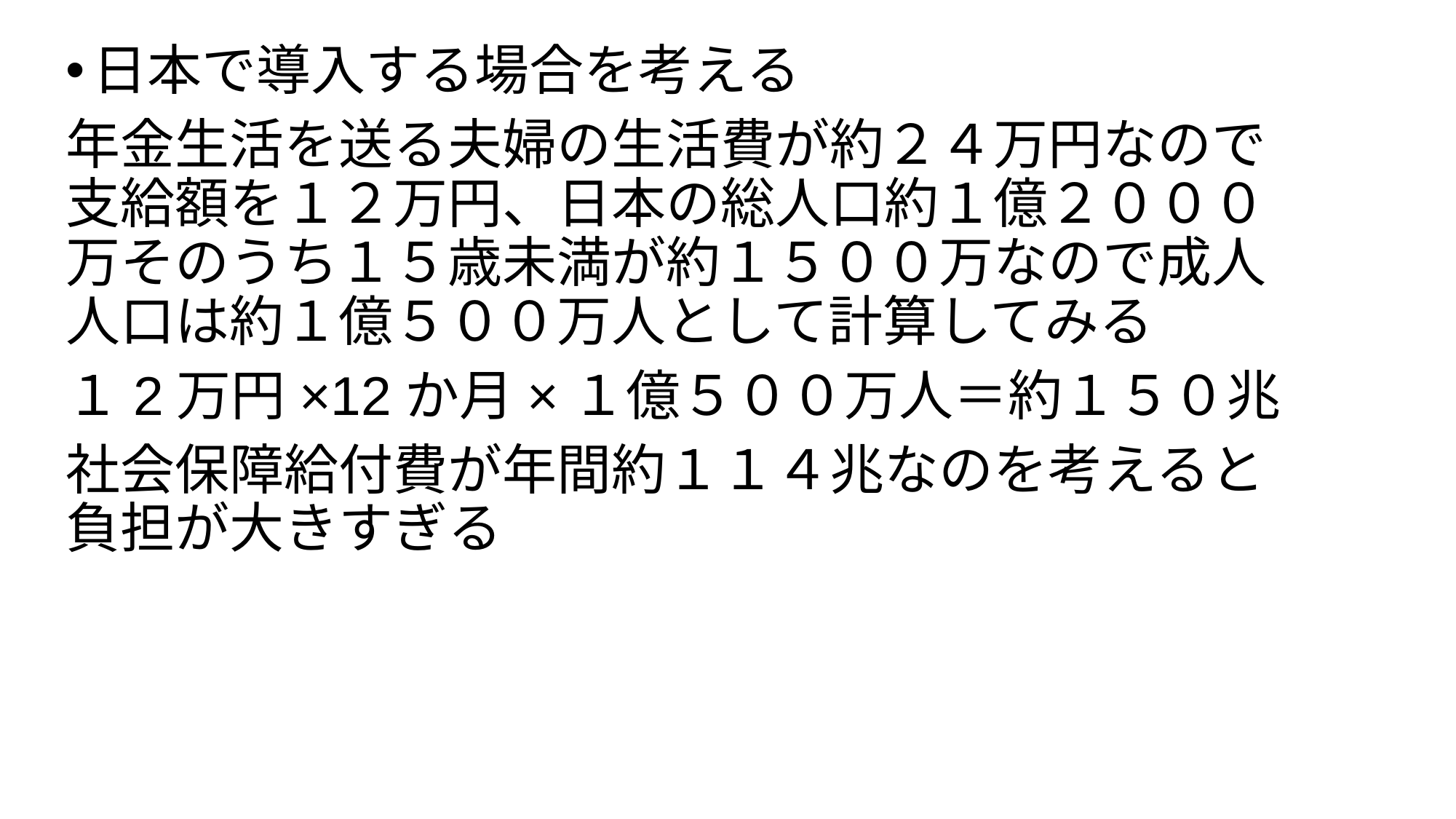

日本で導入する場合を考える
年金生活を送る夫婦の生活費が約２４万円なので支給額を１２万円、日本の総人口約１億２０００万そのうち１５歳未満が約１５００万なので成人人口は約１億５００万人として計算してみる
１2万円×12か月×１億５００万人＝約１５０兆
社会保障給付費が年間約１１４兆なのを考えると負担が大きすぎる